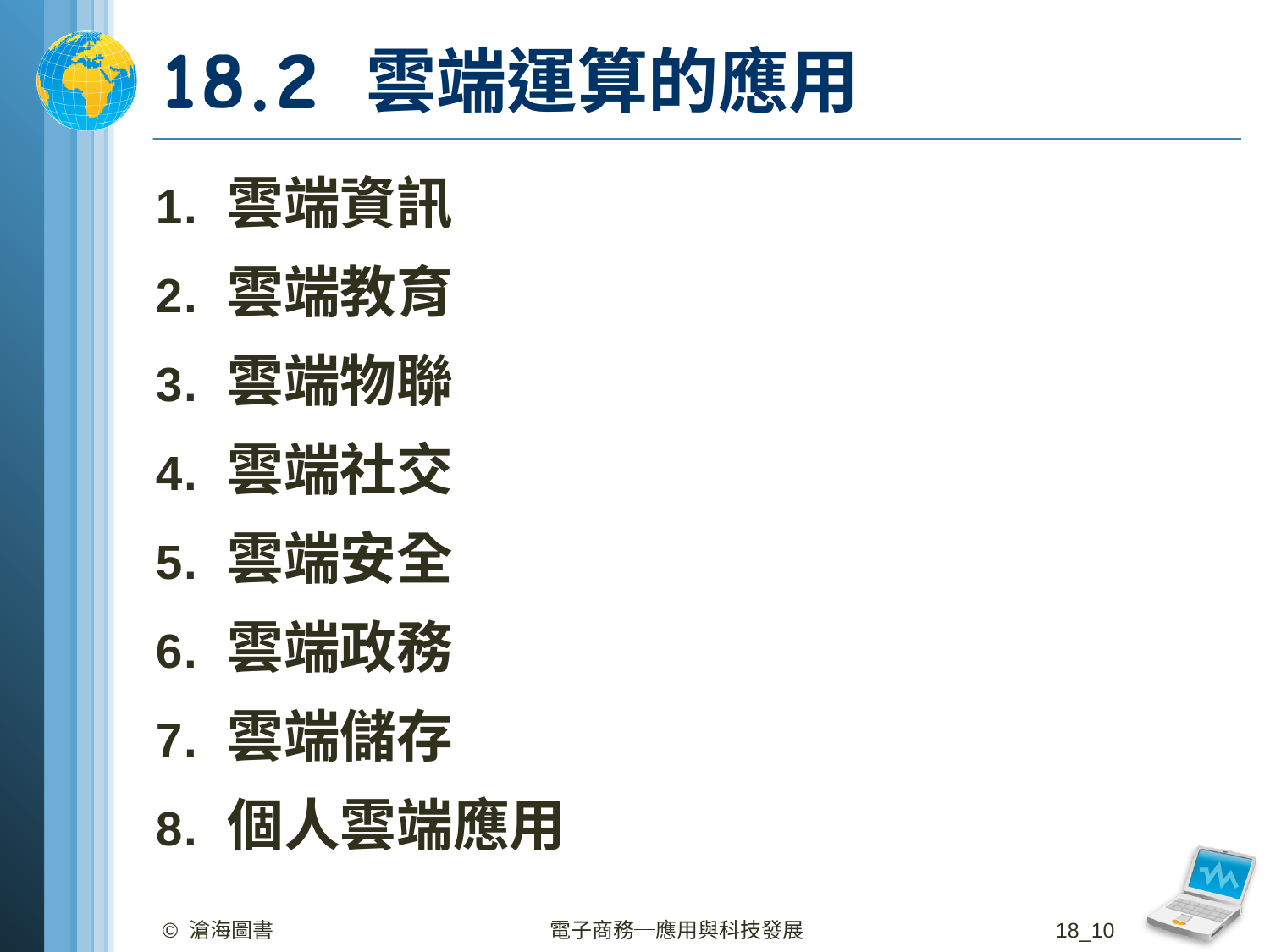

# 18.2 雲端運算的應用
雲端資訊
雲端教育
雲端物聯
雲端社交
雲端安全
雲端政務
雲端儲存
個人雲端應用
© 滄海圖書
電子商務─應用與科技發展
18_10